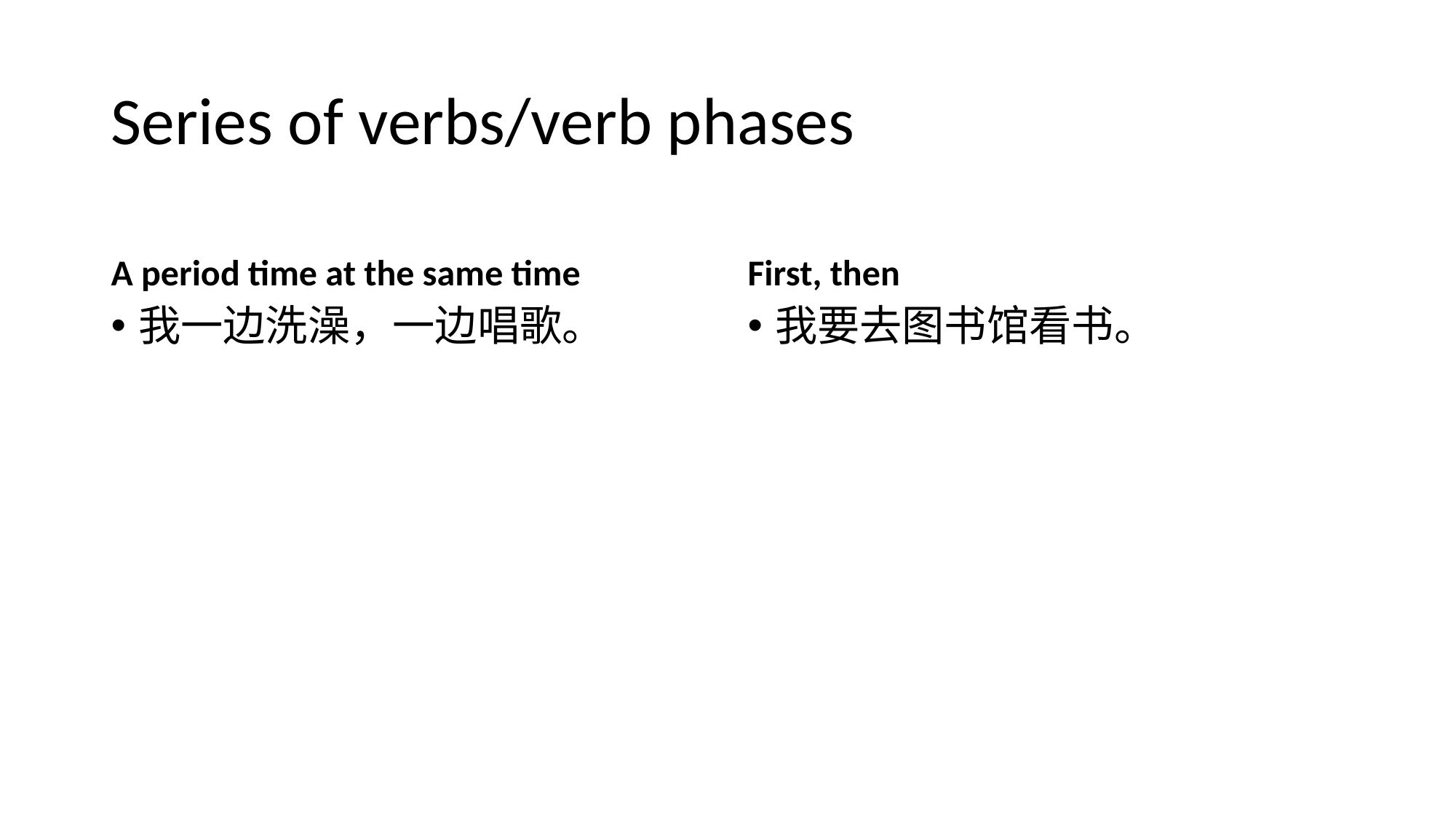

# Series of verbs/verb phases
A period time at the same time
First, then
我一边洗澡，一边唱歌。

我要去图书馆看书。